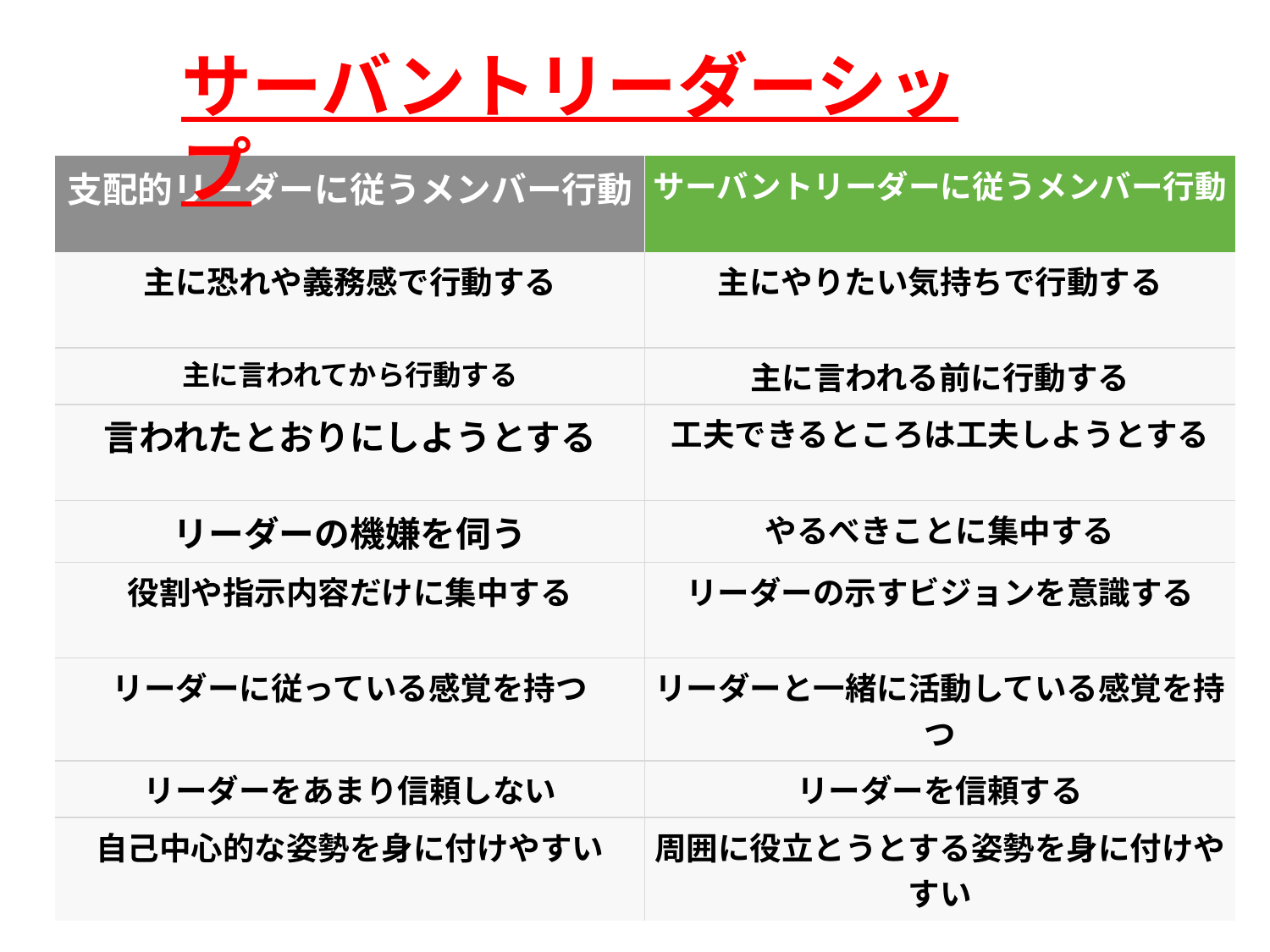

サーバントリーダーシップ
| 支配的リーダーに従うメンバー行動 | サーバントリーダーに従うメンバー行動 |
| --- | --- |
| 主に恐れや義務感で行動する | 主にやりたい気持ちで行動する |
| 主に言われてから行動する | 主に言われる前に行動する |
| 言われたとおりにしようとする | 工夫できるところは工夫しようとする |
| リーダーの機嫌を伺う | やるべきことに集中する |
| 役割や指示内容だけに集中する | リーダーの示すビジョンを意識する |
| リーダーに従っている感覚を持つ | リーダーと一緒に活動している感覚を持つ |
| リーダーをあまり信頼しない | リーダーを信頼する |
| 自己中心的な姿勢を身に付けやすい | 周囲に役立とうとする姿勢を身に付けやすい |